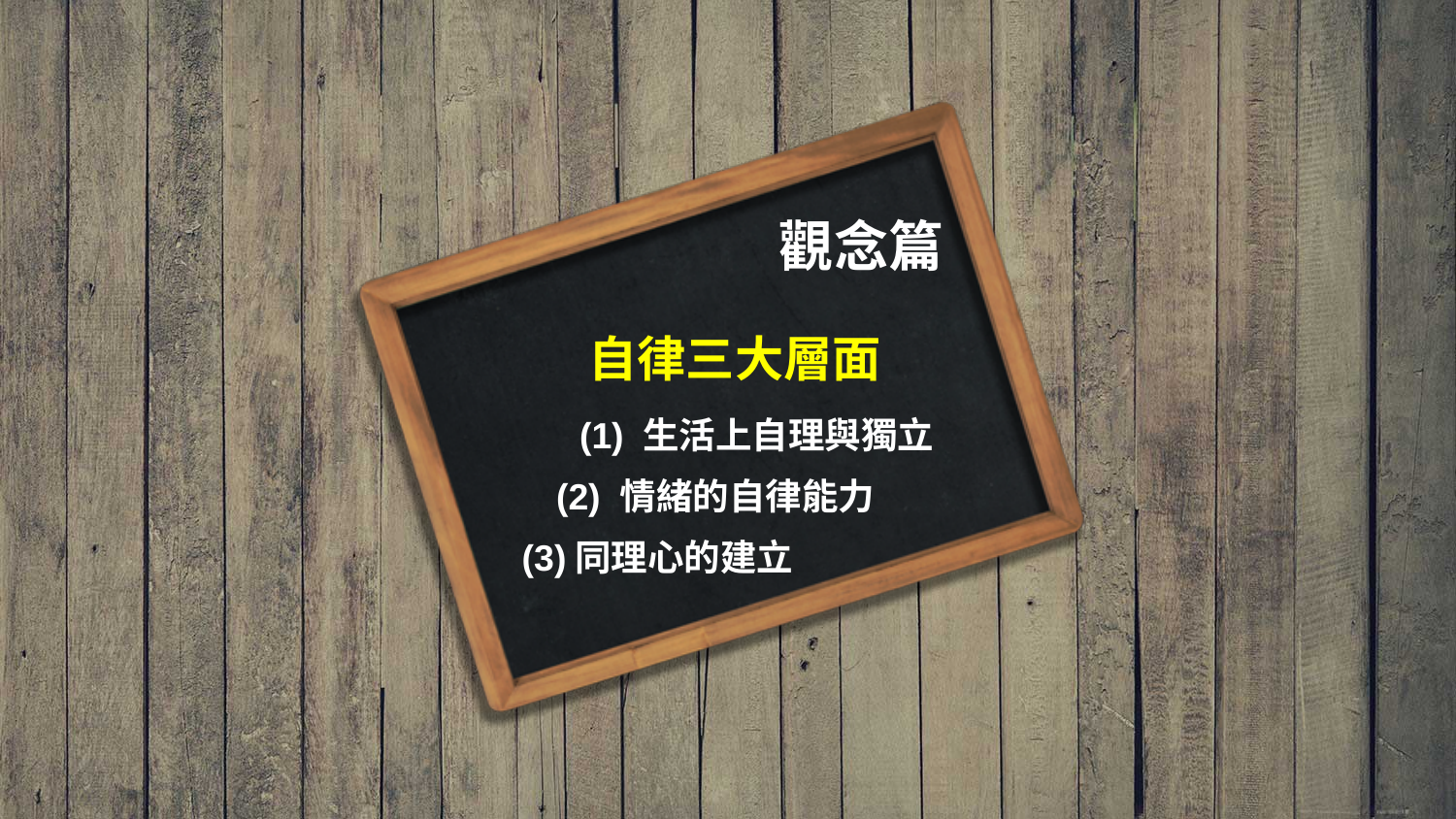

觀念篇
自律三大層面
(1) 生活上自理與獨立
(2) 情緒的自律能力
(3)同理心的建立